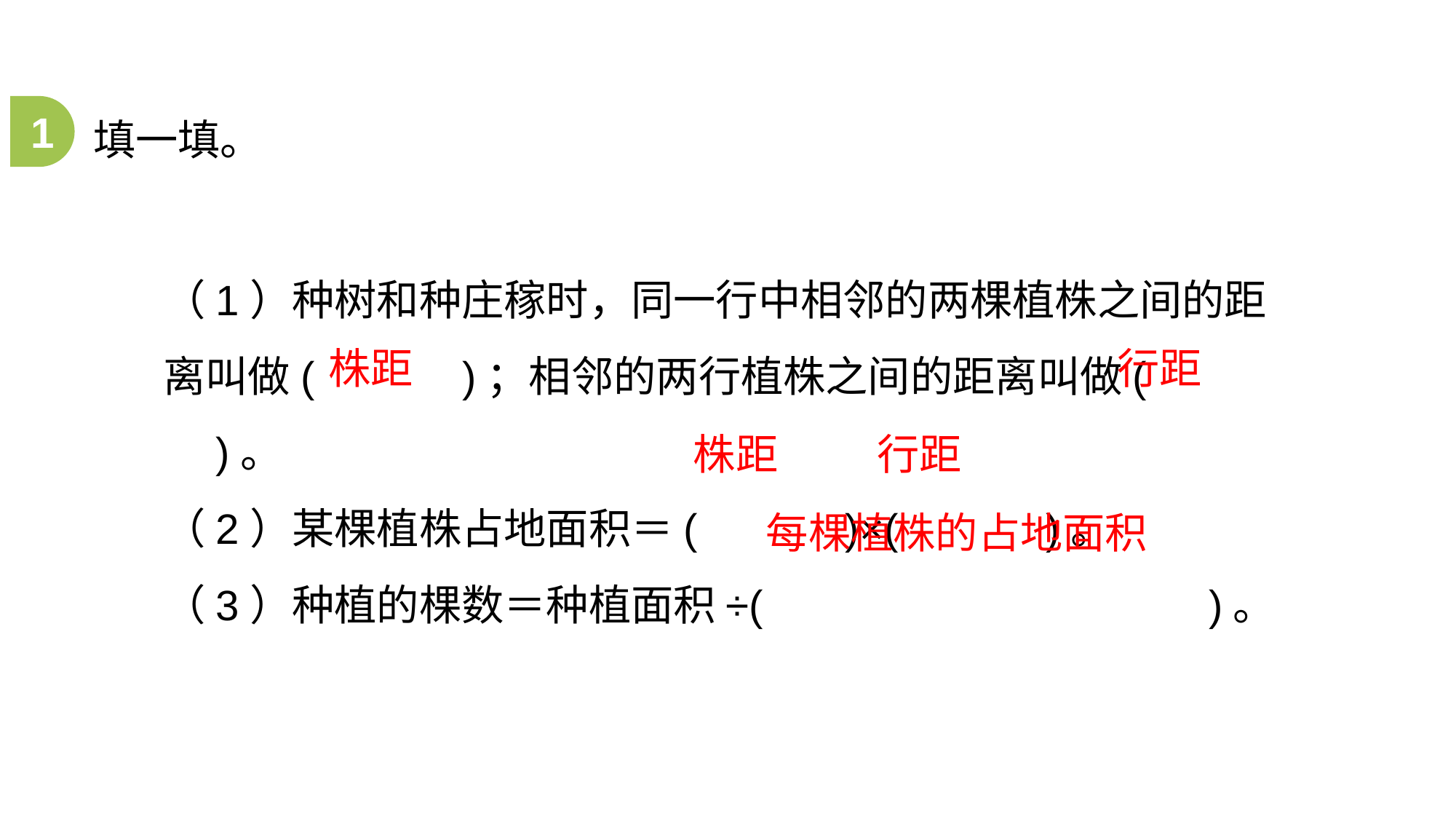

填一填。
1
（1）种树和种庄稼时，同一行中相邻的两棵植株之间的距离叫做(　　　)；相邻的两行植株之间的距离叫做(　　　)。
（2）某棵植株占地面积＝(　　　)×(　　　)。
（3）种植的棵数＝种植面积÷(                  　　　　　)。
株距
行距
株距      　行距
每棵植株的占地面积